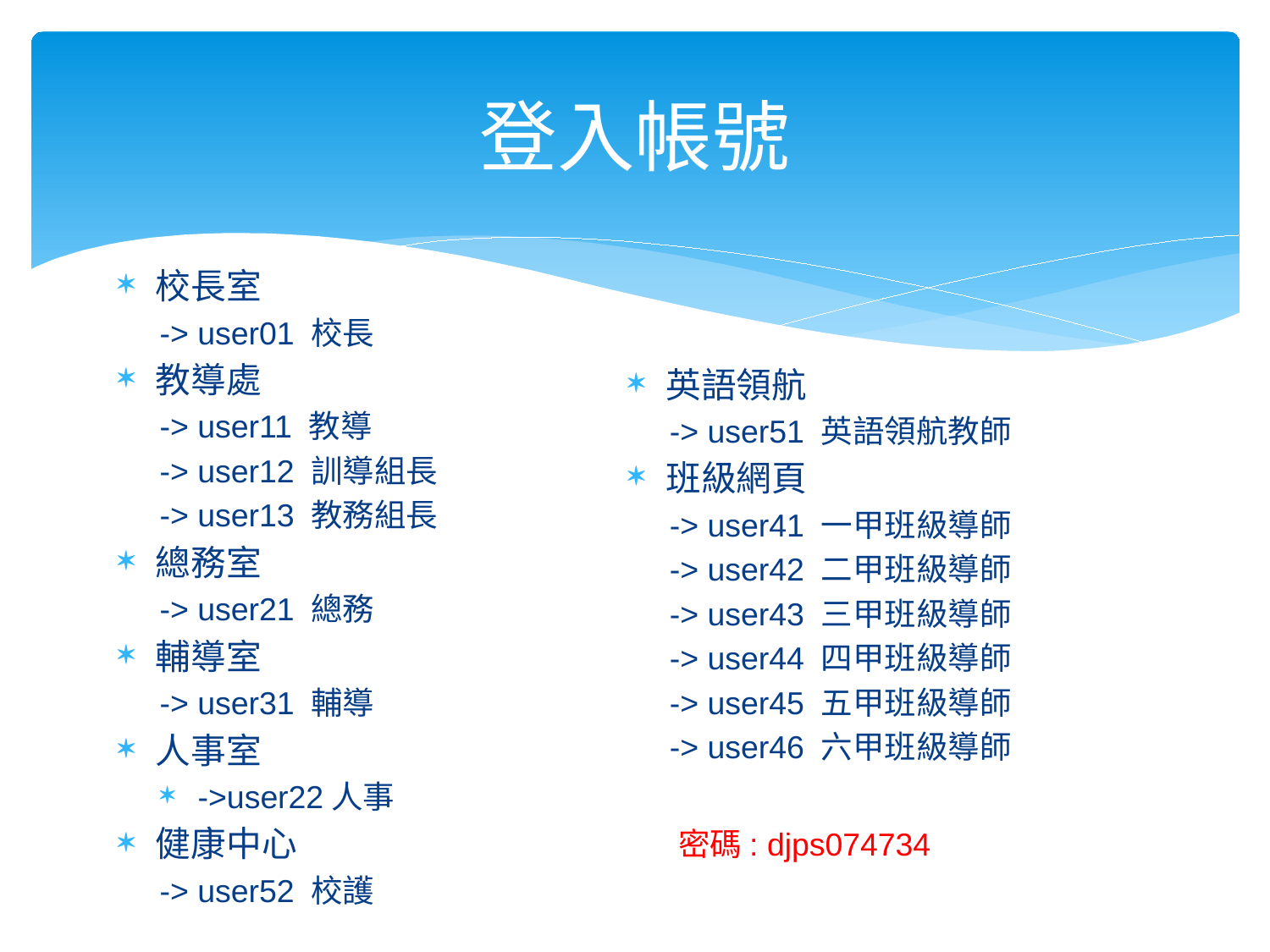

# 登入帳號
校長室
-> user01 校長
教導處
-> user11 教導
-> user12 訓導組長
-> user13 教務組長
總務室
-> user21 總務
輔導室
-> user31 輔導
人事室
->user22人事
健康中心
-> user52 校護
英語領航
-> user51 英語領航教師
班級網頁
-> user41 一甲班級導師
-> user42 二甲班級導師
-> user43 三甲班級導師
-> user44 四甲班級導師
-> user45 五甲班級導師
-> user46 六甲班級導師
密碼: djps074734